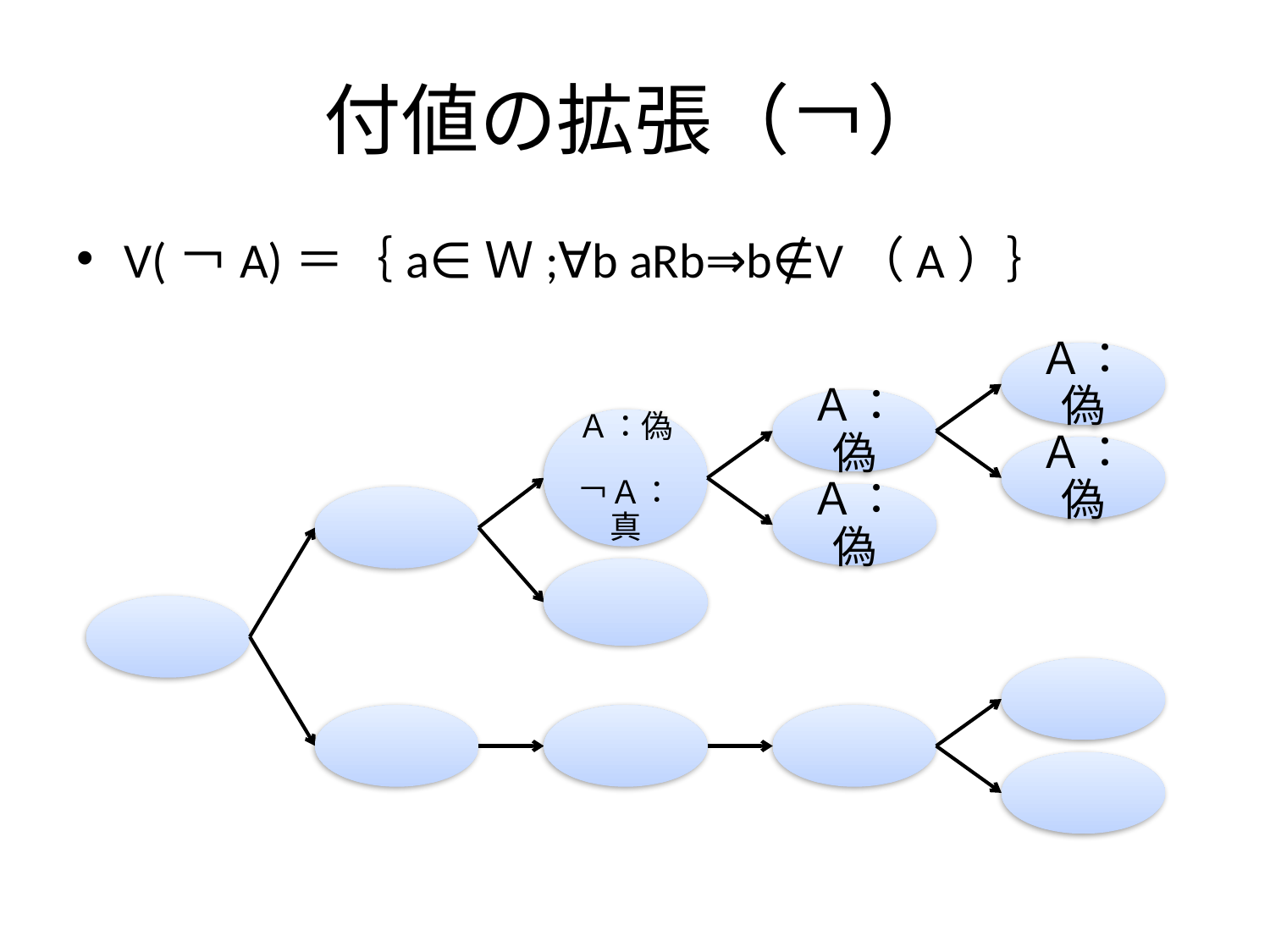

# 付値の拡張（￢）
V(￢A)＝｛a∈Ｗ;∀b aRb⇒b∉V（A）｝

Ａ：偽
￢Ａ：真

Ａ：偽

Ａ：偽

Ａ：偽

Ａ：偽